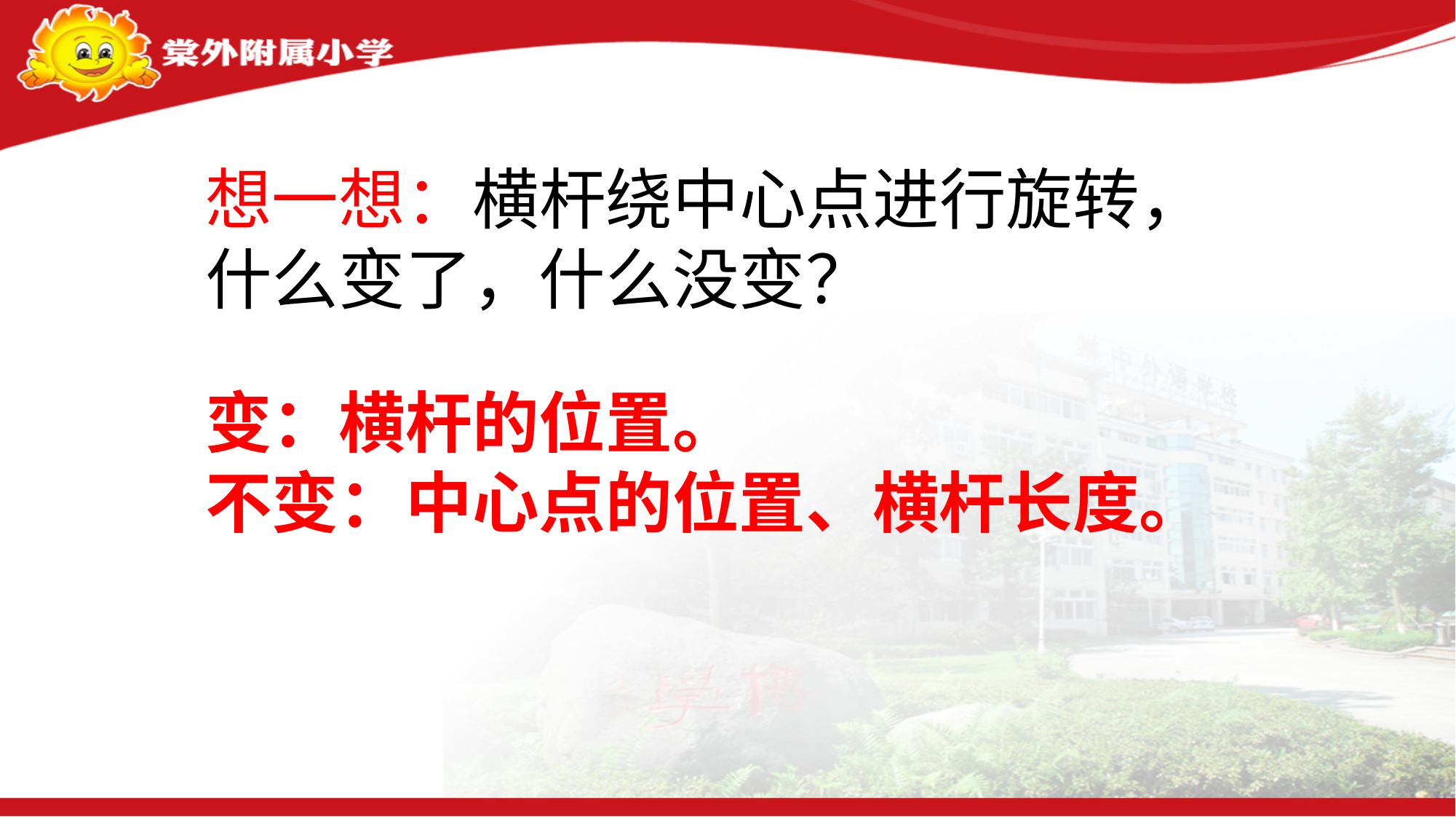

想一想：横杆绕中心点进行旋转，什么变了，什么没变？
变：横杆的位置。
不变：中心点的位置、横杆长度。